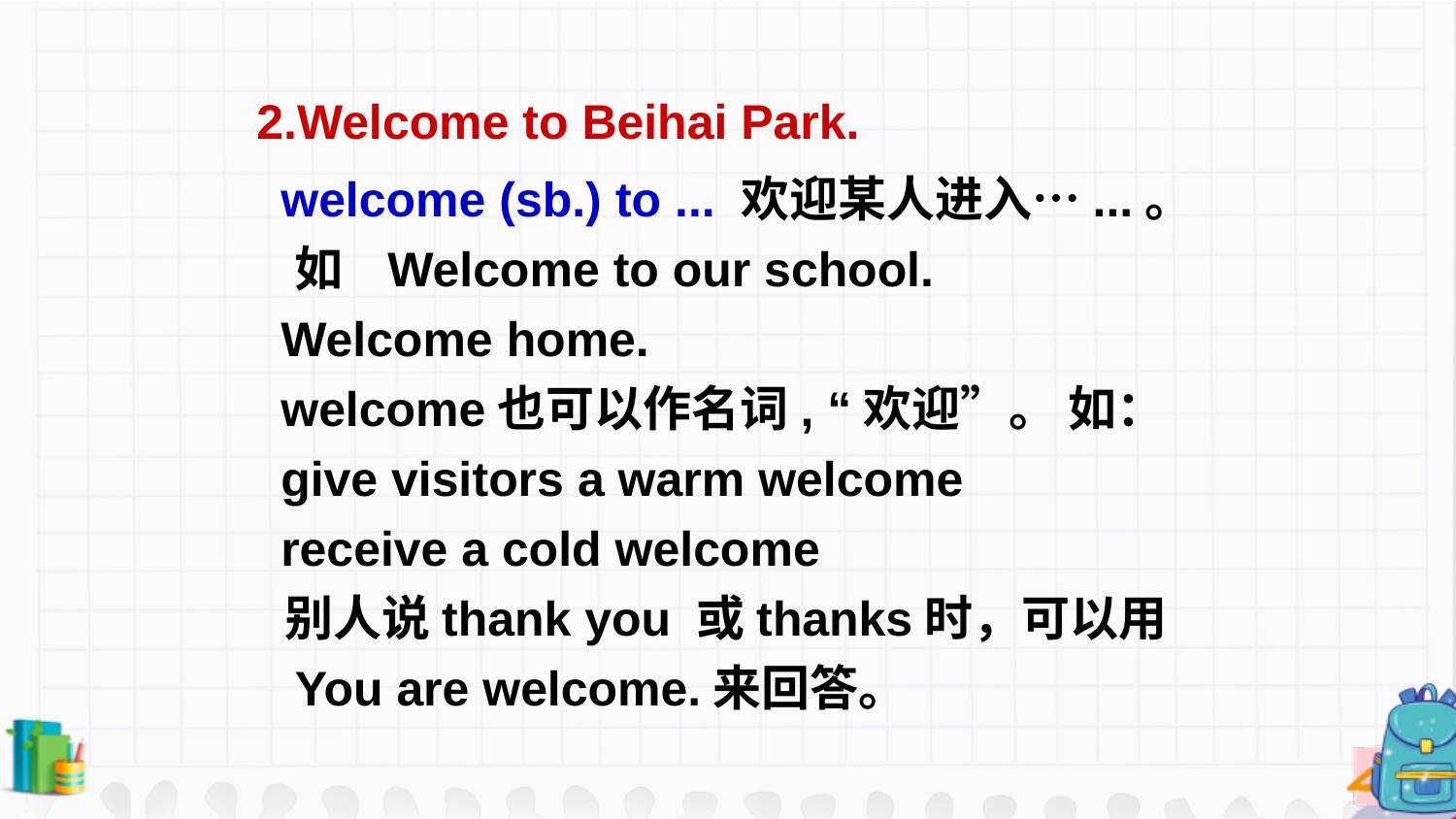

2.Welcome to Beihai Park.
   welcome (sb.) to ... 欢迎某人进入…...。如   Welcome to our school.
   Welcome home.
   welcome也可以作名词, “欢迎”。 如：
   give visitors a warm welcome
   receive a cold welcome
   别人说thank you 或thanks时，可以用You are welcome.来回答。